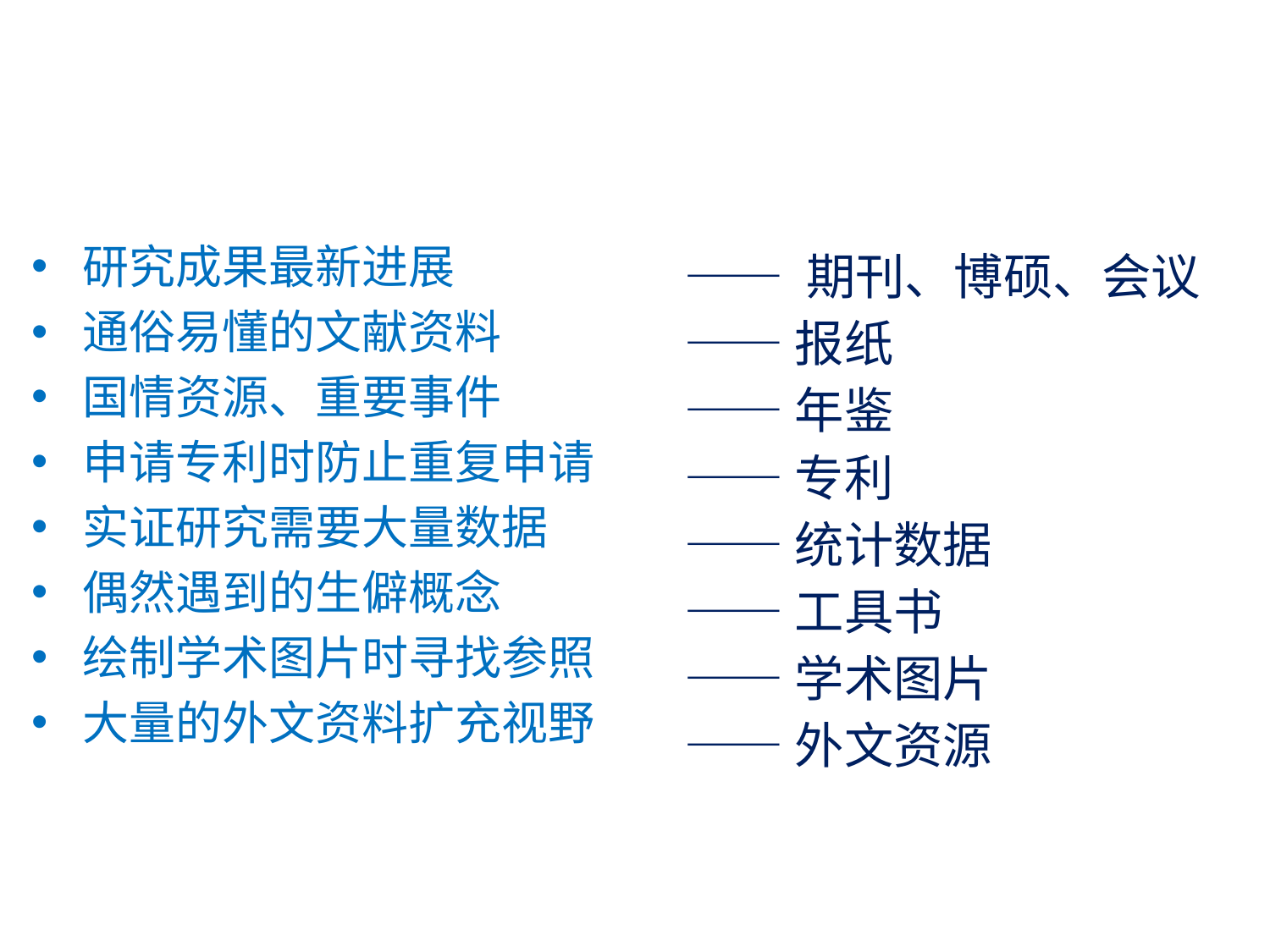

研究成果最新进展
通俗易懂的文献资料
国情资源、重要事件
申请专利时防止重复申请
实证研究需要大量数据
偶然遇到的生僻概念
绘制学术图片时寻找参照
大量的外文资料扩充视野
—— 期刊、博硕、会议
——报纸
——年鉴
——专利
——统计数据
——工具书
——学术图片
——外文资源